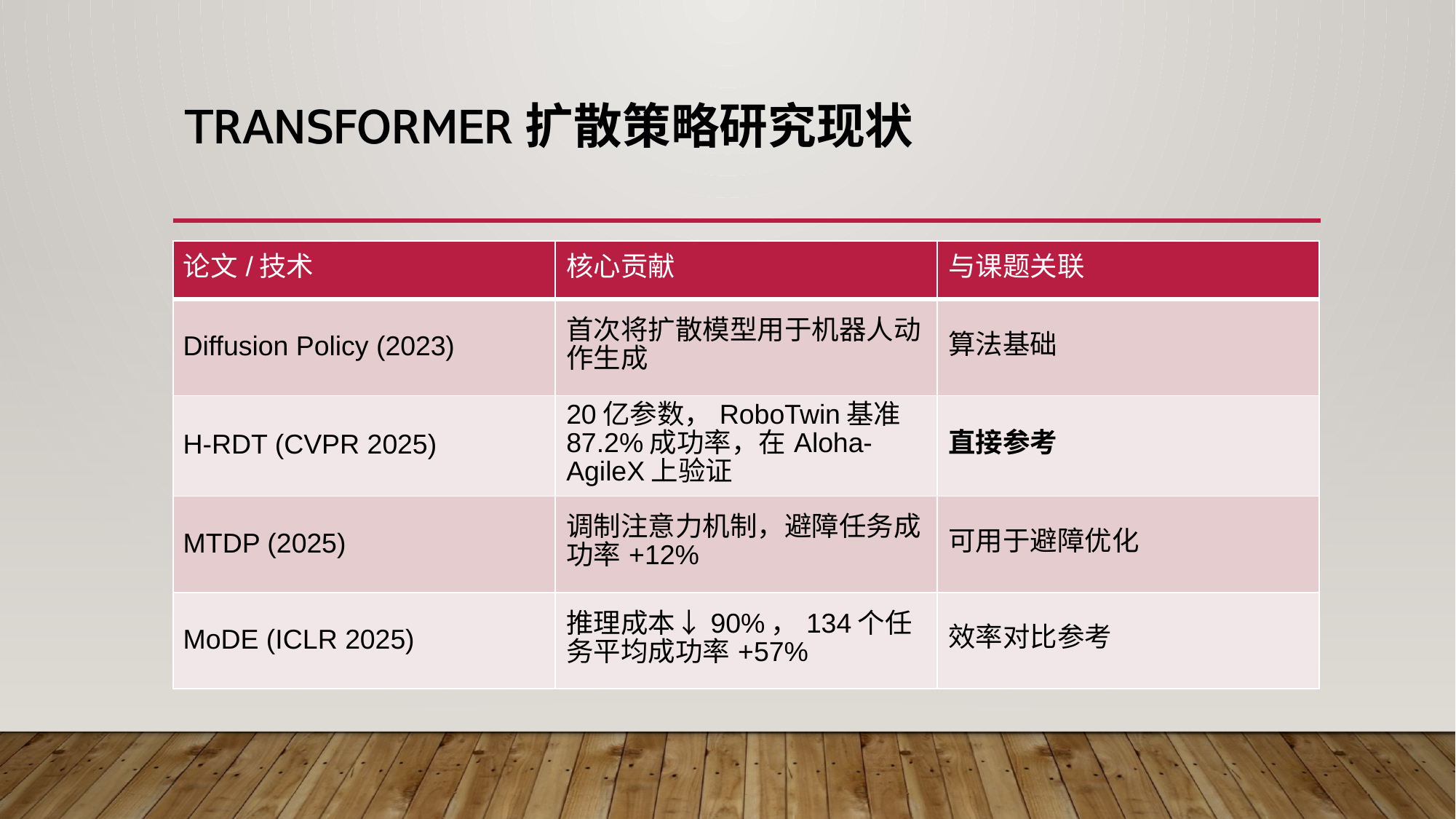

# Transformer扩散策略研究现状
| 论文/技术 | 核心贡献 | 与课题关联 |
| --- | --- | --- |
| Diffusion Policy (2023) | 首次将扩散模型用于机器人动作生成 | 算法基础 |
| H-RDT (CVPR 2025) | 20亿参数，RoboTwin基准87.2%成功率，在Aloha-AgileX上验证 | 直接参考 |
| MTDP (2025) | 调制注意力机制，避障任务成功率+12% | 可用于避障优化 |
| MoDE (ICLR 2025) | 推理成本↓90%，134个任务平均成功率+57% | 效率对比参考 |